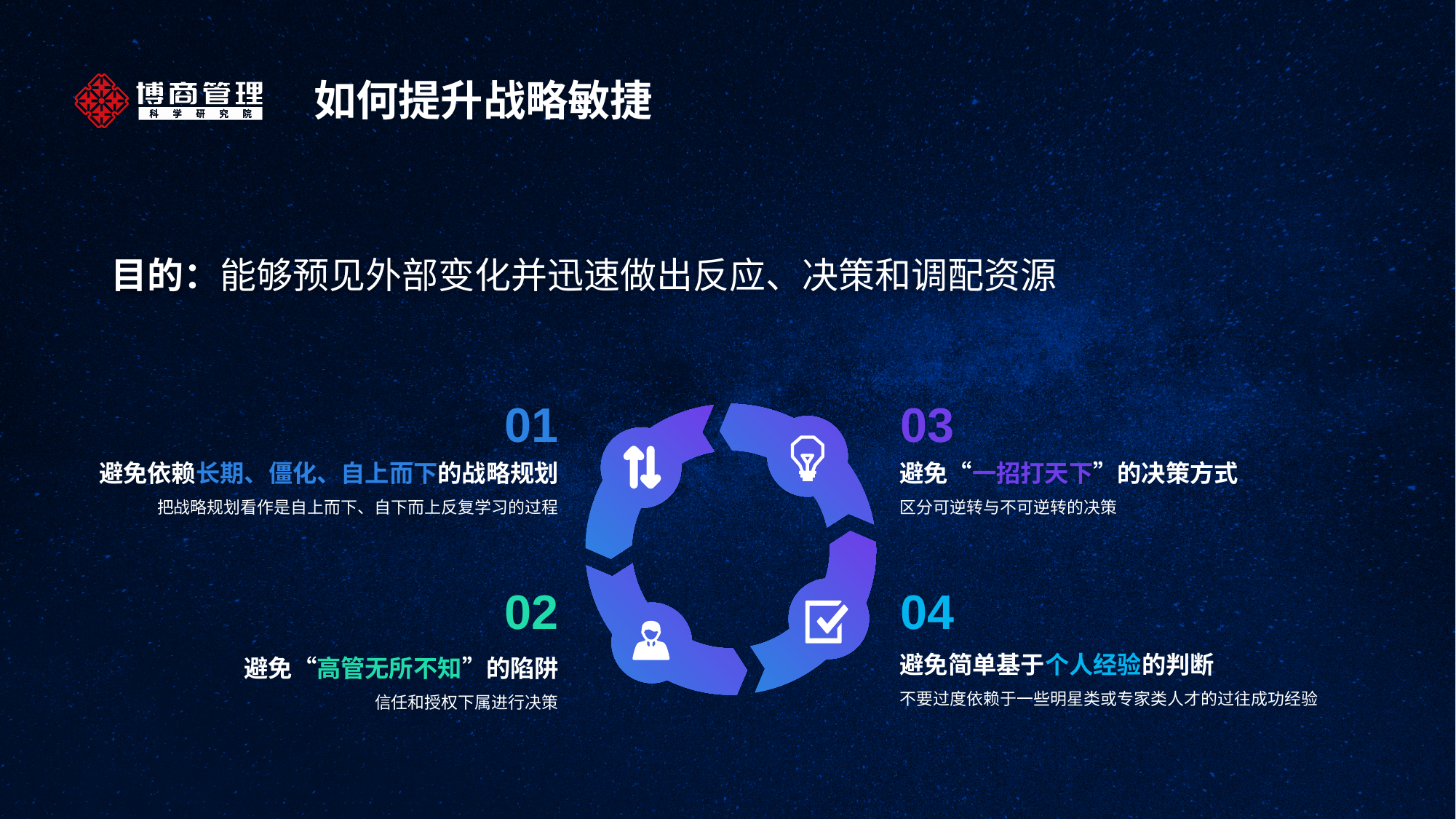

如何提升战略敏捷
目的：能够预见外部变化并迅速做出反应、决策和调配资源
01
避免依赖长期、僵化、自上而下的战略规划
把战略规划看作是自上而下、自下而上反复学习的过程
03
避免“一招打天下”的决策方式
区分可逆转与不可逆转的决策

02
避免“高管无所不知”的陷阱
信任和授权下属进行决策
04
避免简单基于个人经验的判断
不要过度依赖于一些明星类或专家类人才的过往成功经验